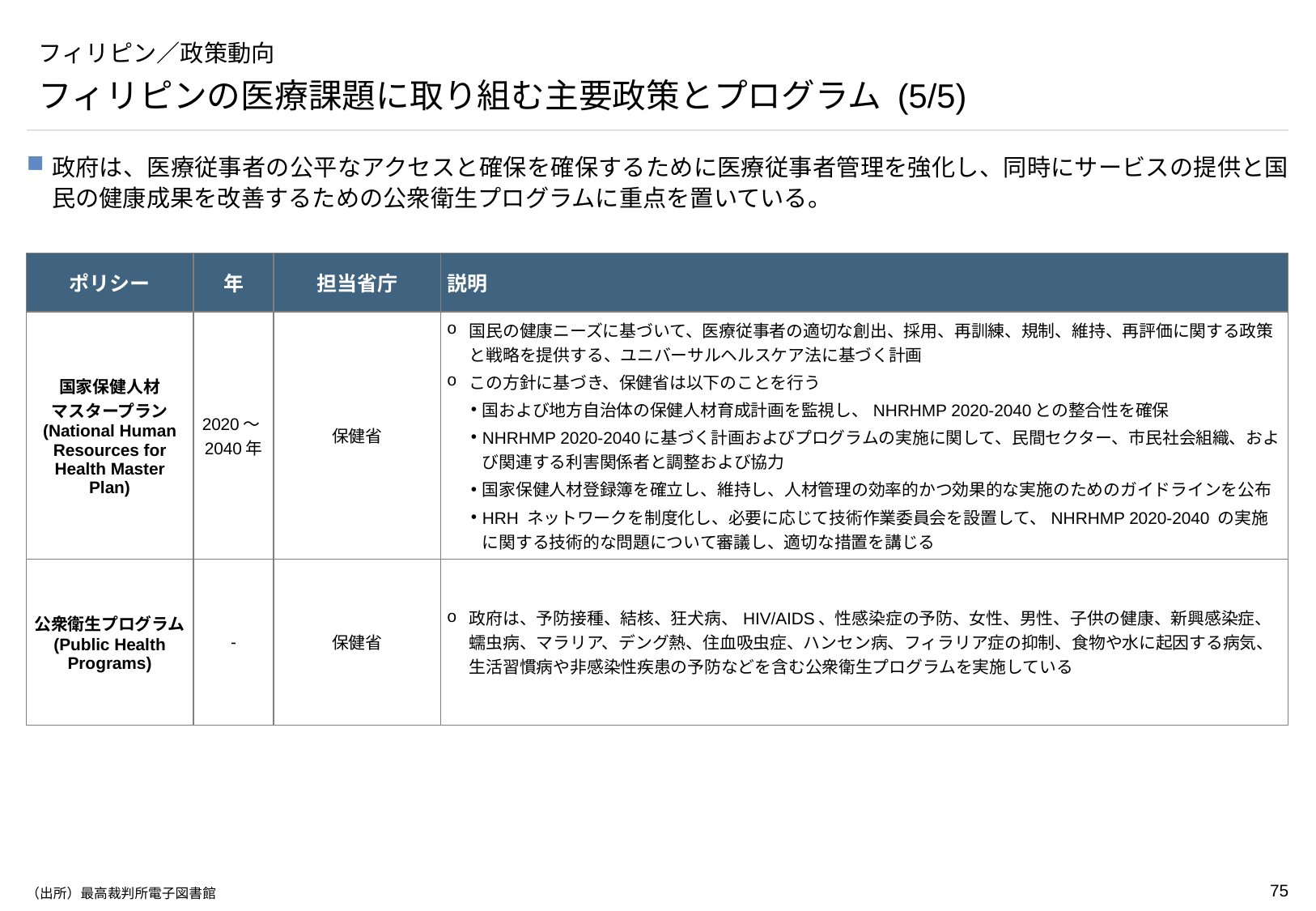

# フィリピン／政策動向
フィリピンの医療課題に取り組む主要政策とプログラム (5/5)
政府は、医療従事者の公平なアクセスと確保を確保するために医療従事者管理を強化し、同時にサービスの提供と国民の健康成果を改善するための公衆衛生プログラムに重点を置いている。
| ポリシー | 年 | 担当省庁 | 説明 |
| --- | --- | --- | --- |
| 国家保健人材 マスタープラン (National Human Resources for Health Master Plan) | 2020～2040年 | 保健省 | 国民の健康ニーズに基づいて、医療従事者の適切な創出、採用、再訓練、規制、維持、再評価に関する政策と戦略を提供する、ユニバーサルヘルスケア法に基づく計画 この方針に基づき、保健省は以下のことを行う 国および地方自治体の保健人材育成計画を監視し、NHRHMP 2020-2040との整合性を確保 NHRHMP 2020-2040に基づく計画およびプログラムの実施に関して、民間セクター、市民社会組織、および関連する利害関係者と調整および協力 国家保健人材登録簿を確立し、維持し、人材管理の効率的かつ効果的な実施のためのガイドラインを公布 HRH ネットワークを制度化し、必要に応じて技術作業委員会を設置して、NHRHMP 2020-2040 の実施に関する技術的な問題について審議し、適切な措置を講じる |
| 公衆衛生プログラム (Public Health Programs) | - | 保健省 | 政府は、予防接種、結核、狂犬病、HIV/AIDS、性感染症の予防、女性、男性、子供の健康、新興感染症、蠕虫病、マラリア、デング熱、住血吸虫症、ハンセン病、フィラリア症の抑制、食物や水に起因する病気、生活習慣病や非感染性疾患の予防などを含む公衆衛生プログラムを実施している |
（出所）最高裁判所電子図書館